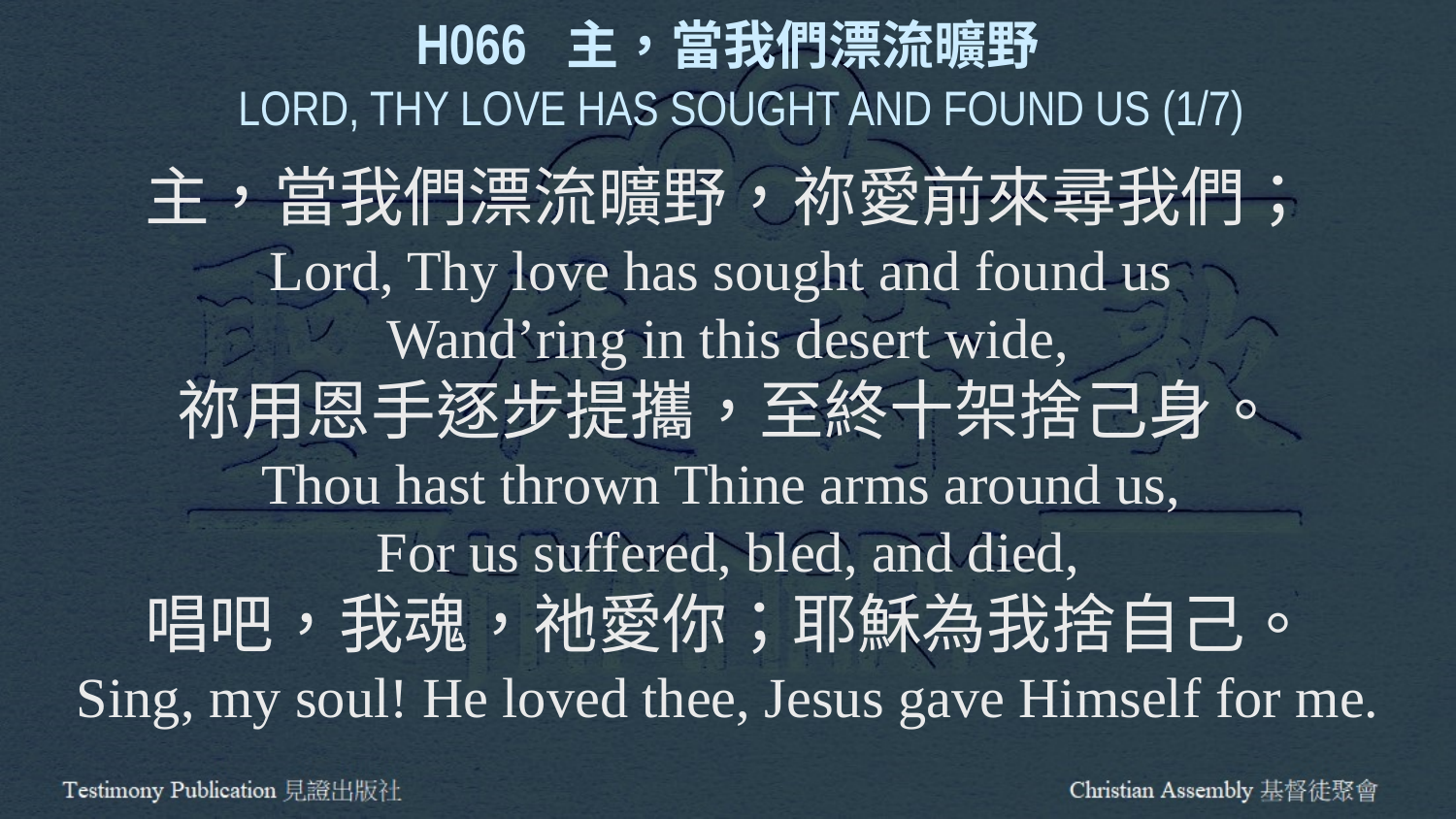

H066  主，當我們漂流曠野
 LORD, THY LOVE HAS SOUGHT AND FOUND US (1/7)
主，當我們漂流曠野，祢愛前來尋我們；
Lord, Thy love has sought and found us
Wand’ring in this desert wide,
祢用恩手逐步提攜，至終十架捨己身。
Thou hast thrown Thine arms around us,
For us suffered, bled, and died,
唱吧，我魂，祂愛你；耶穌為我捨自己。
Sing, my soul! He loved thee, Jesus gave Himself for me.